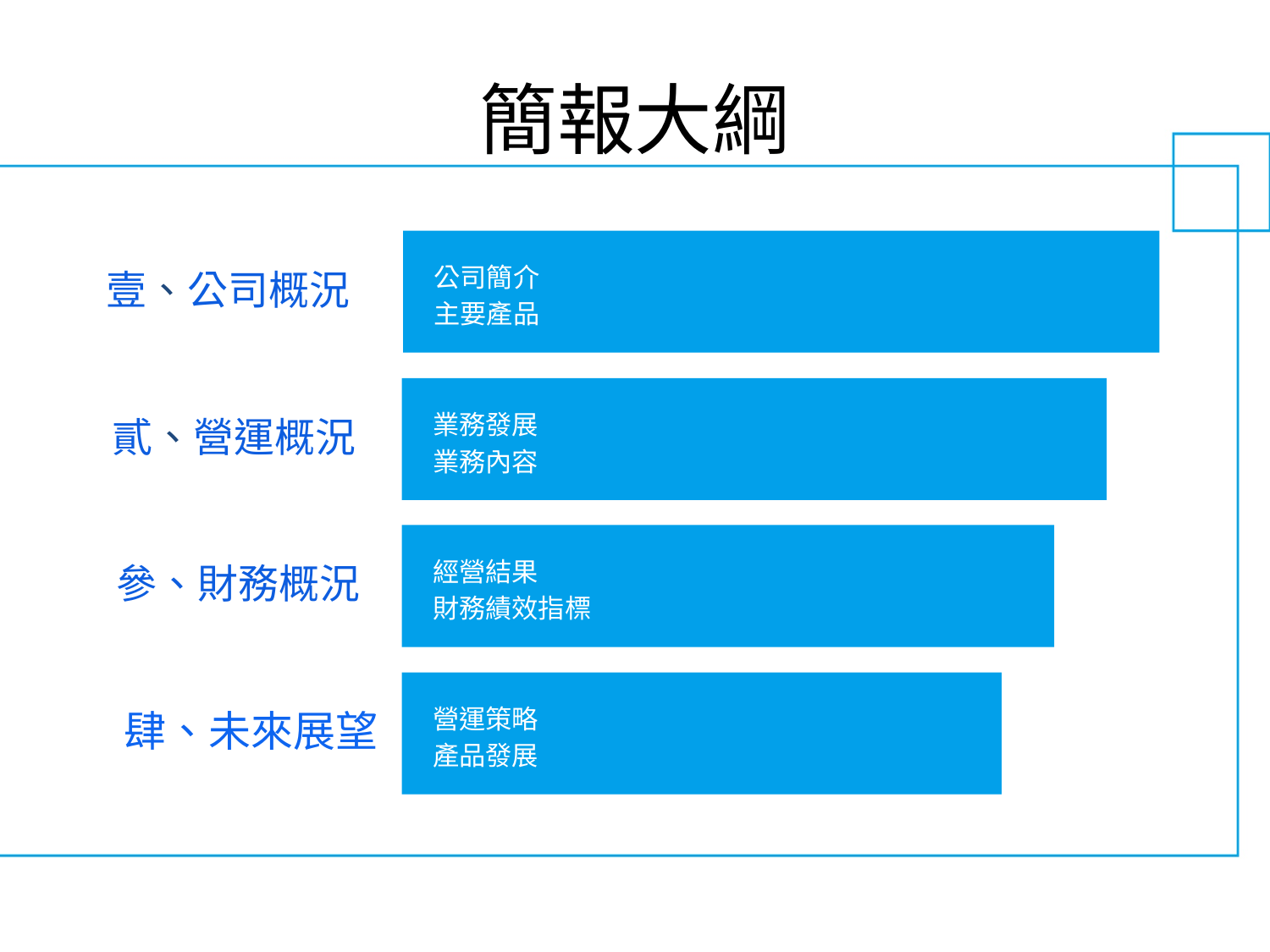

# 簡報大綱

壹、公司概況
公司簡介
主要產品

貳、營運概況
業務發展
業務內容

參、財務概況
經營結果
財務績效指標

肆、未來展望
營運策略
產品發展